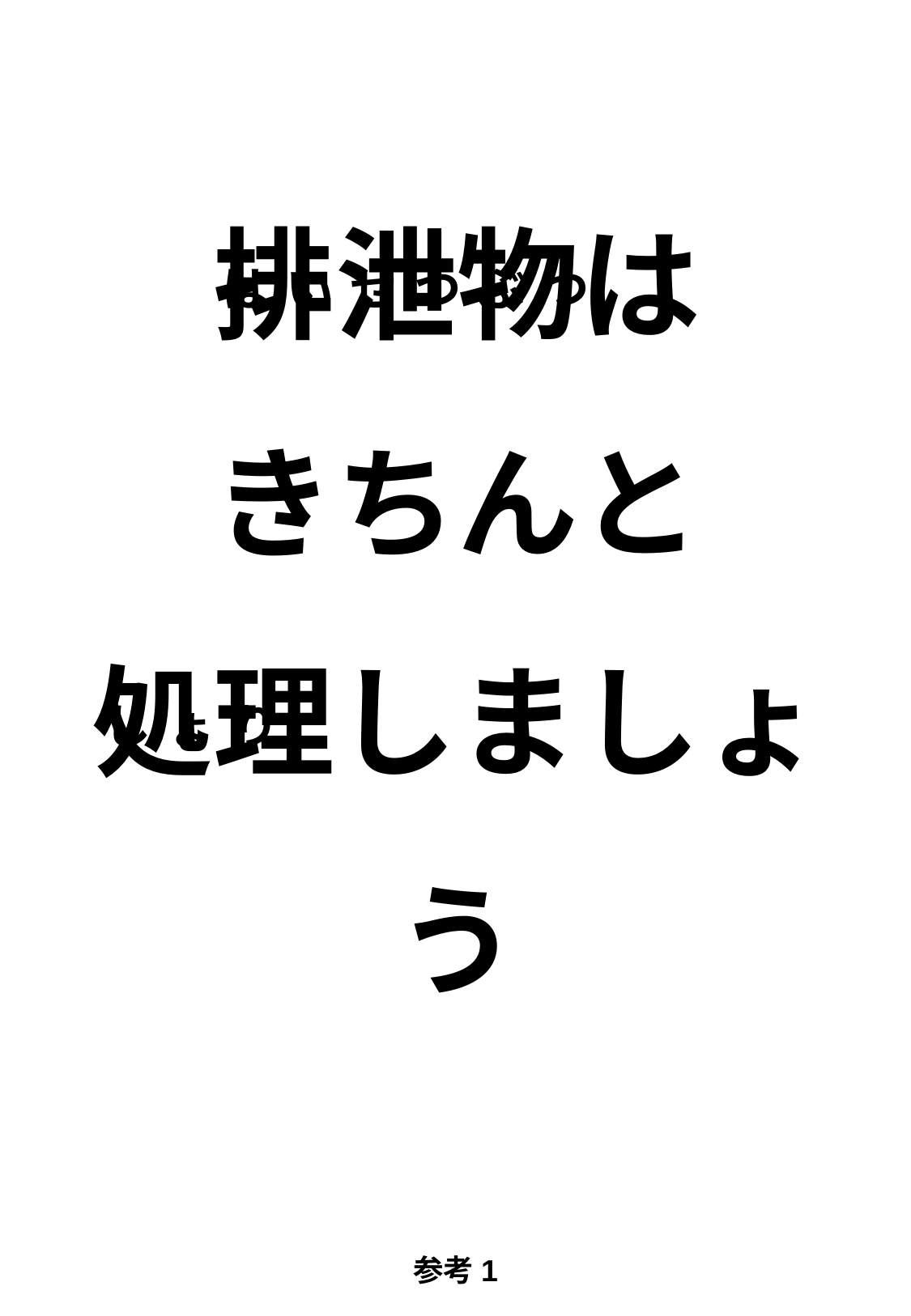

# 排泄物は きちんと 処理しましょう
はいせつぶつ
しょり
参考1